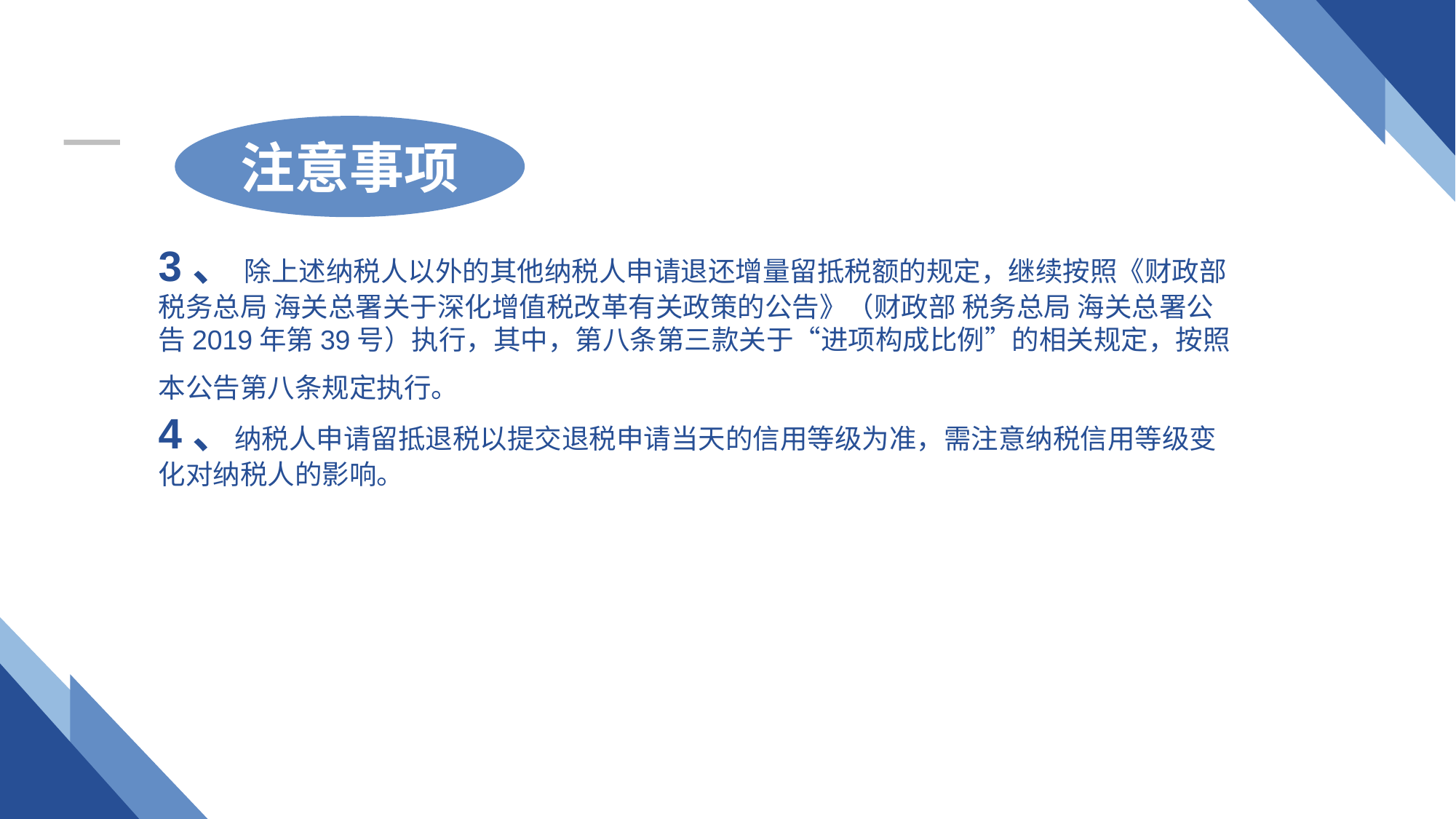

注意事项

3、 除上述纳税人以外的其他纳税人申请退还增量留抵税额的规定，继续按照《财政部 税务总局 海关总署关于深化增值税改革有关政策的公告》（财政部 税务总局 海关总署公告2019年第39号）执行，其中，第八条第三款关于“进项构成比例”的相关规定，按照本公告第八条规定执行。
4、纳税人申请留抵退税以提交退税申请当天的信用等级为准，需注意纳税信用等级变化对纳税人的影响。